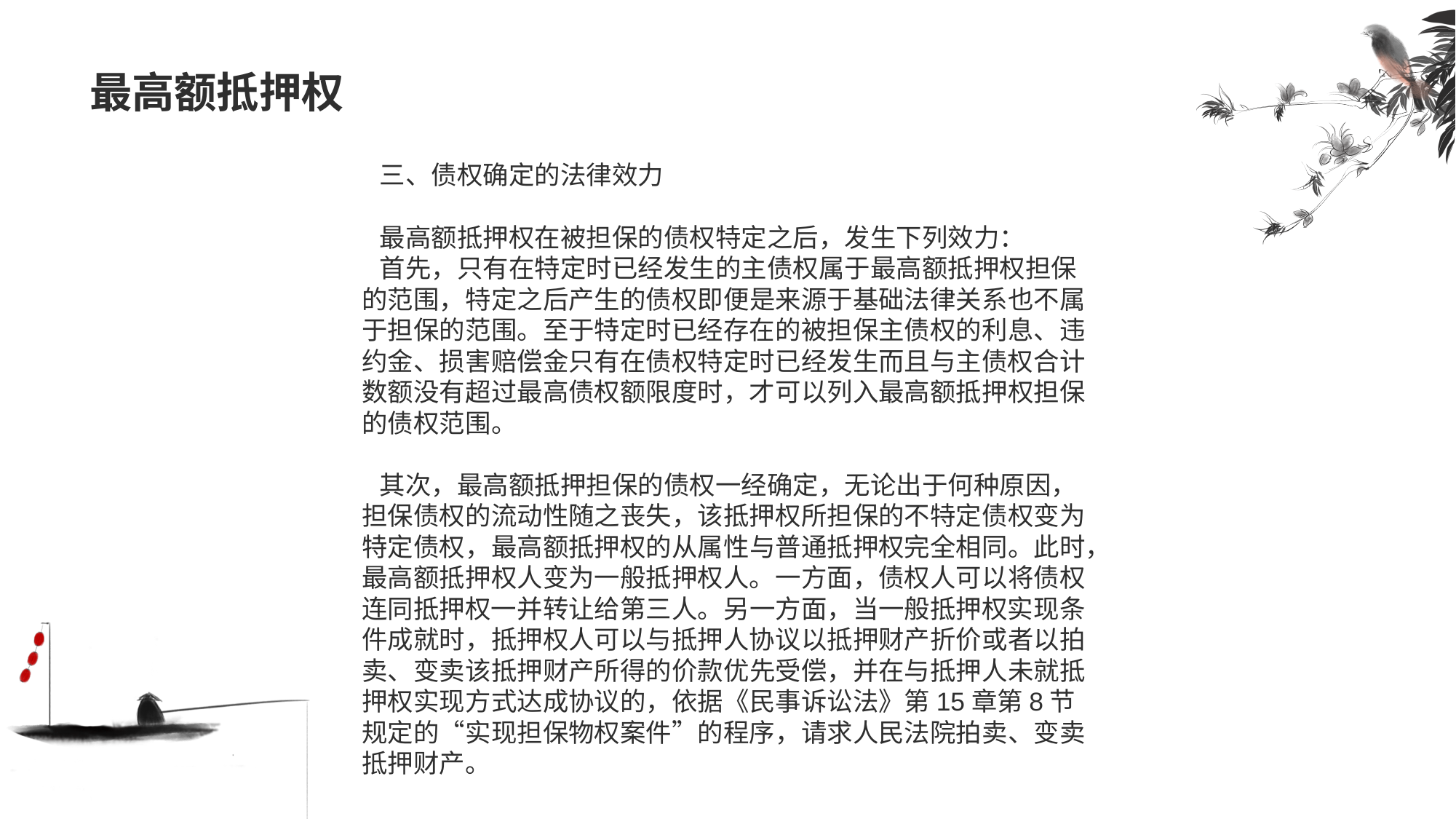

# 最高额抵押权

  三、债权确定的法律效力

  最高额抵押权在被担保的债权特定之后，发生下列效力：
  首先，只有在特定时已经发生的主债权属于最高额抵押权担保的范围，特定之后产生的债权即便是来源于基础法律关系也不属于担保的范围。至于特定时已经存在的被担保主债权的利息、违约金、损害赔偿金只有在债权特定时已经发生而且与主债权合计数额没有超过最高债权额限度时，才可以列入最高额抵押权担保的债权范围。

  其次，最高额抵押担保的债权一经确定，无论出于何种原因，担保债权的流动性随之丧失，该抵押权所担保的不特定债权变为特定债权，最高额抵押权的从属性与普通抵押权完全相同。此时，最高额抵押权人变为一般抵押权人。一方面，债权人可以将债权连同抵押权一并转让给第三人。另一方面，当一般抵押权实现条件成就时，抵押权人可以与抵押人协议以抵押财产折价或者以拍卖、变卖该抵押财产所得的价款优先受偿，并在与抵押人未就抵押权实现方式达成协议的，依据《民事诉讼法》第15章第8节规定的“实现担保物权案件”的程序，请求人民法院拍卖、变卖抵押财产。
200